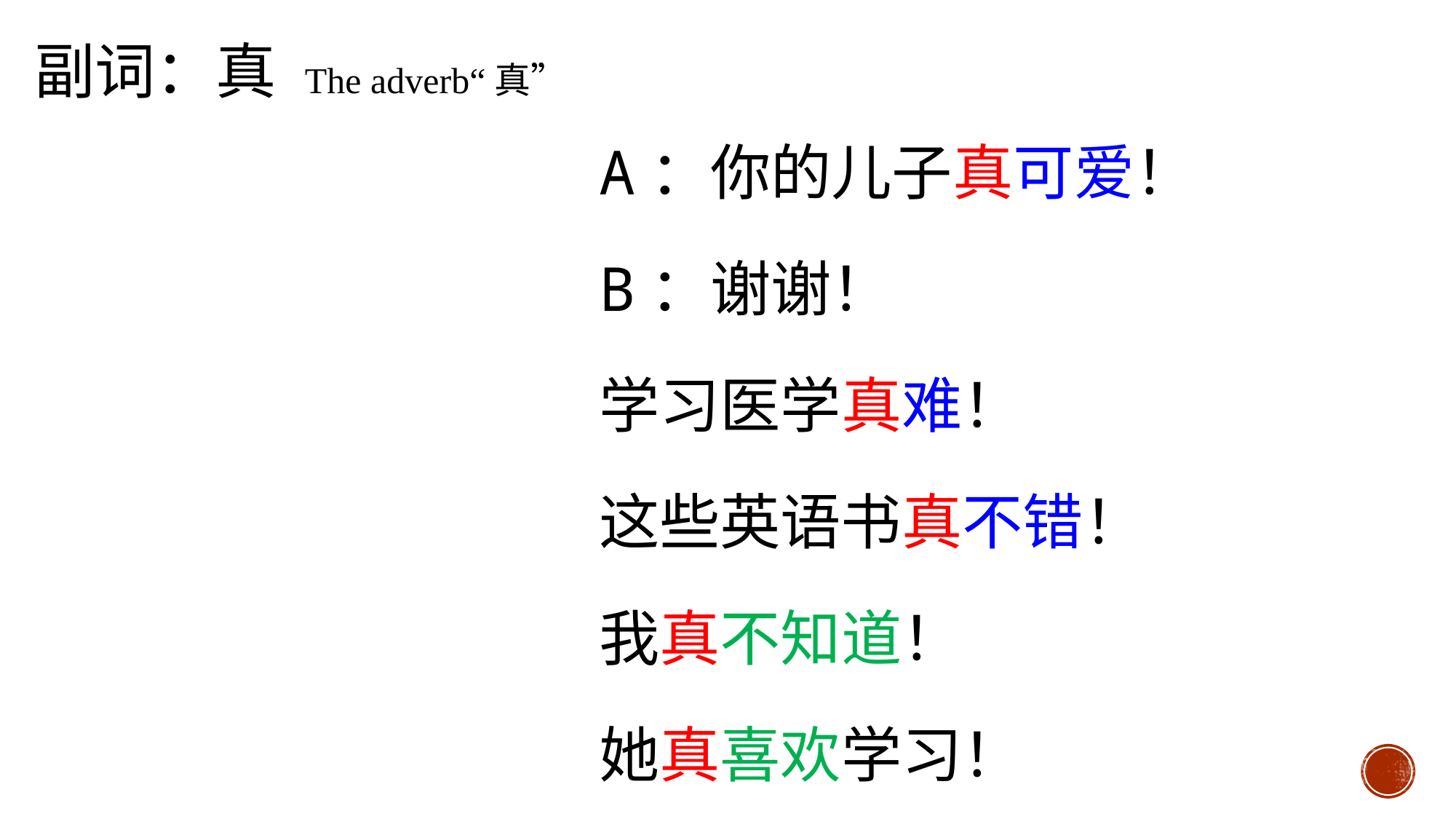

副词：真 The adverb“真”
A：你的儿子真可爱！
B：谢谢！
学习医学真难！
这些英语书真不错！
我真不知道！
她真喜欢学习！